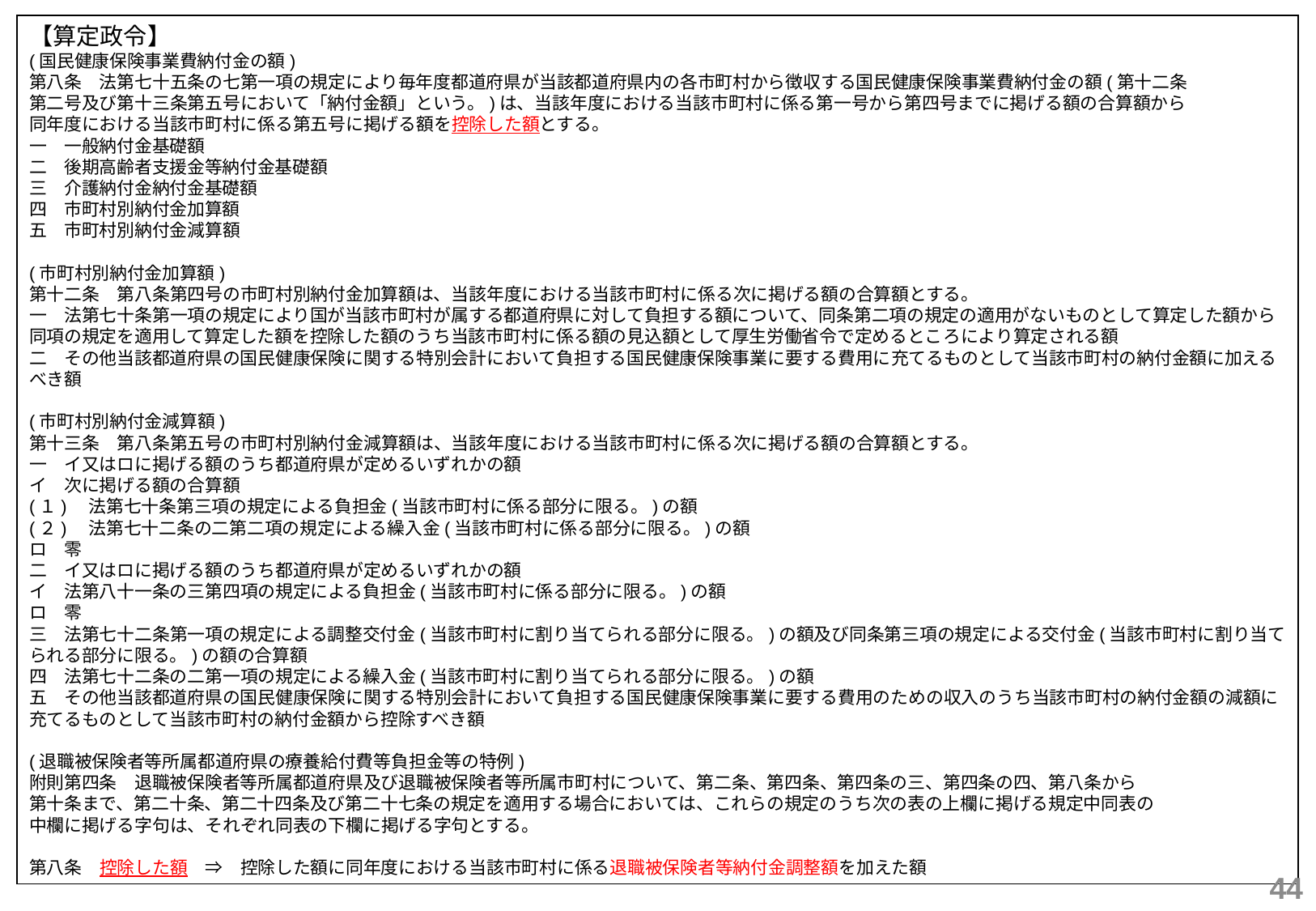

【算定政令】
(国民健康保険事業費納付金の額)
第八条　法第七十五条の七第一項の規定により毎年度都道府県が当該都道府県内の各市町村から徴収する国民健康保険事業費納付金の額(第十二条
第二号及び第十三条第五号において「納付金額」という。)は、当該年度における当該市町村に係る第一号から第四号までに掲げる額の合算額から
同年度における当該市町村に係る第五号に掲げる額を控除した額とする。
一　一般納付金基礎額
二　後期高齢者支援金等納付金基礎額
三　介護納付金納付金基礎額
四　市町村別納付金加算額
五　市町村別納付金減算額

(市町村別納付金加算額)
第十二条　第八条第四号の市町村別納付金加算額は、当該年度における当該市町村に係る次に掲げる額の合算額とする。
一　法第七十条第一項の規定により国が当該市町村が属する都道府県に対して負担する額について、同条第二項の規定の適用がないものとして算定した額から同項の規定を適用して算定した額を控除した額のうち当該市町村に係る額の見込額として厚生労働省令で定めるところにより算定される額
二　その他当該都道府県の国民健康保険に関する特別会計において負担する国民健康保険事業に要する費用に充てるものとして当該市町村の納付金額に加えるべき額

(市町村別納付金減算額)
第十三条　第八条第五号の市町村別納付金減算額は、当該年度における当該市町村に係る次に掲げる額の合算額とする。
一　イ又はロに掲げる額のうち都道府県が定めるいずれかの額
イ　次に掲げる額の合算額
(１)　法第七十条第三項の規定による負担金(当該市町村に係る部分に限る。)の額
(２)　法第七十二条の二第二項の規定による繰入金(当該市町村に係る部分に限る。)の額
ロ　零
二　イ又はロに掲げる額のうち都道府県が定めるいずれかの額
イ　法第八十一条の三第四項の規定による負担金(当該市町村に係る部分に限る。)の額
ロ　零
三　法第七十二条第一項の規定による調整交付金(当該市町村に割り当てられる部分に限る。)の額及び同条第三項の規定による交付金(当該市町村に割り当てられる部分に限る。)の額の合算額
四　法第七十二条の二第一項の規定による繰入金(当該市町村に割り当てられる部分に限る。)の額
五　その他当該都道府県の国民健康保険に関する特別会計において負担する国民健康保険事業に要する費用のための収入のうち当該市町村の納付金額の減額に充てるものとして当該市町村の納付金額から控除すべき額

(退職被保険者等所属都道府県の療養給付費等負担金等の特例)
附則第四条　退職被保険者等所属都道府県及び退職被保険者等所属市町村について、第二条、第四条、第四条の三、第四条の四、第八条から
第十条まで、第二十条、第二十四条及び第二十七条の規定を適用する場合においては、これらの規定のうち次の表の上欄に掲げる規定中同表の
中欄に掲げる字句は、それぞれ同表の下欄に掲げる字句とする。

第八条　控除した額　⇒　控除した額に同年度における当該市町村に係る退職被保険者等納付金調整額を加えた額
44